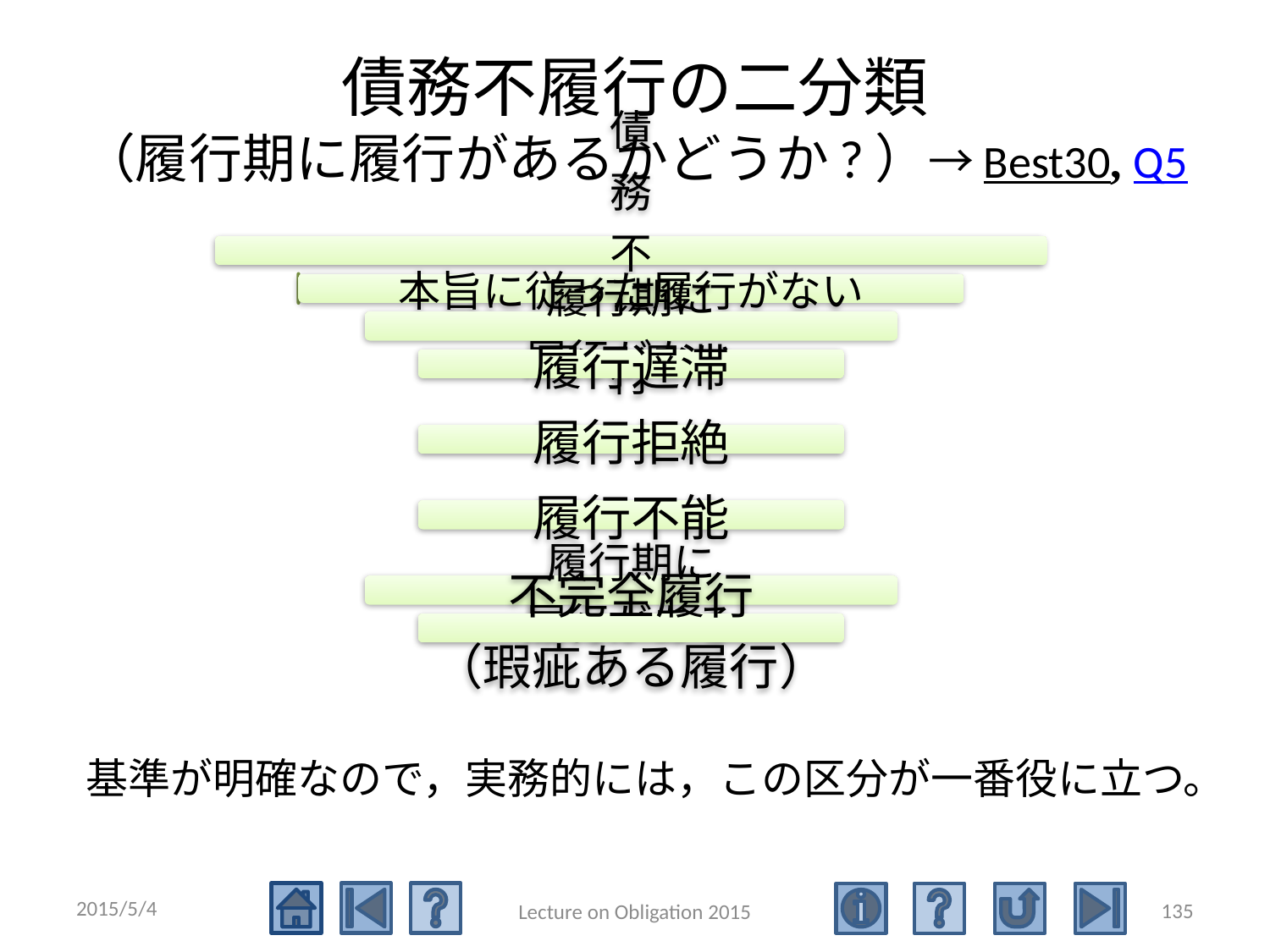

# 債務不履行の二分類 （履行期に履行があるかどうか?）→Best30, Q5
債
務
不
履
行
本旨に従った履行がない
履行遅滞
履行拒絶
履行不能
履行期に
履行がある
基準が明確なので，実務的には，この区分が一番役に立つ。
2015/5/4
135
Lecture on Obligation 2015